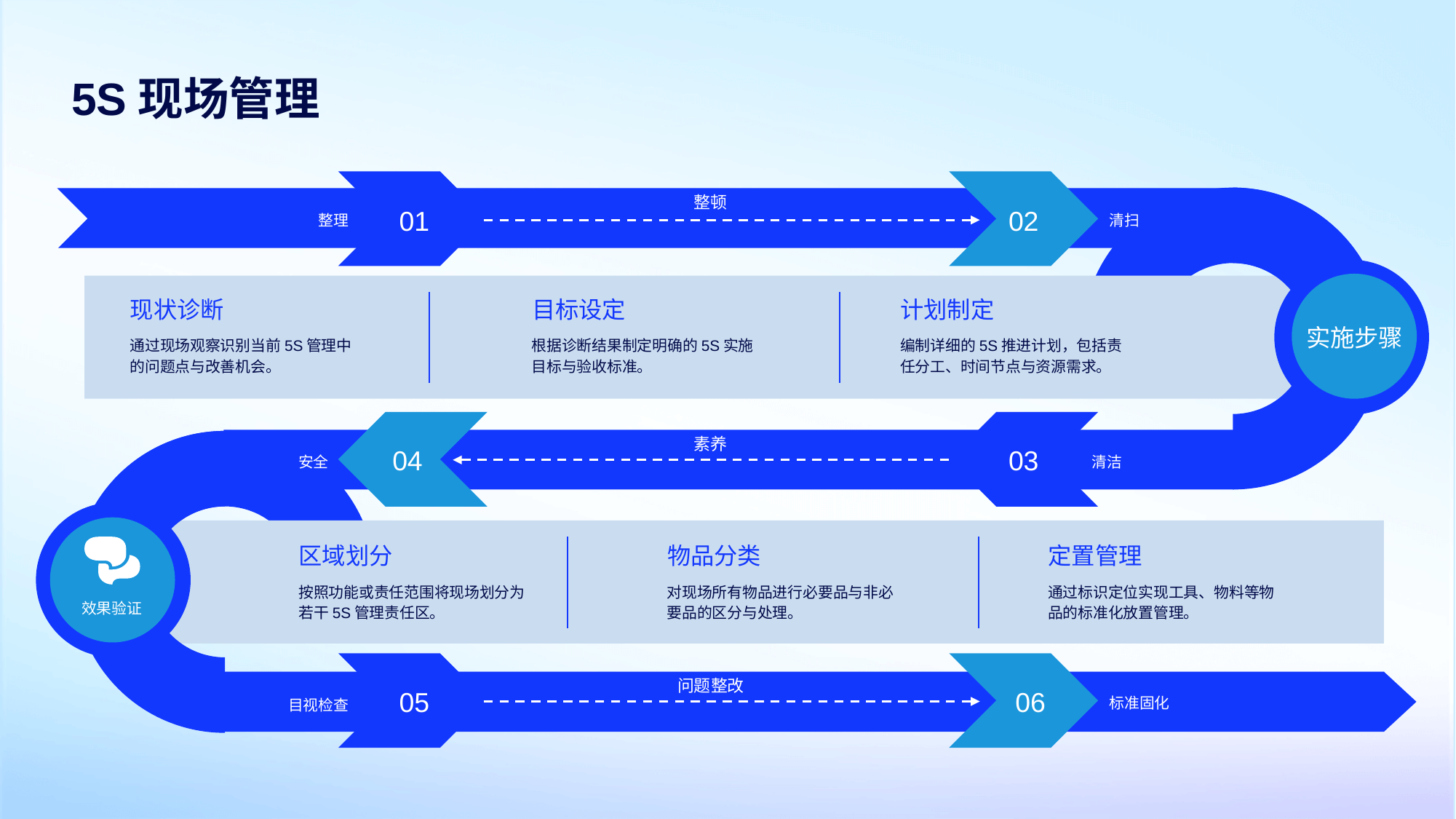

5S现场管理

整顿
01
02
整理
清扫

现状诊断
目标设定
计划制定
实施步骤
通过现场观察识别当前5S管理中的问题点与改善机会。
根据诊断结果制定明确的5S实施目标与验收标准。
编制详细的5S推进计划，包括责任分工、时间节点与资源需求。

素养
04
03
安全
清洁

区域划分
物品分类
定置管理
按照功能或责任范围将现场划分为若干5S管理责任区。
对现场所有物品进行必要品与非必要品的区分与处理。
通过标识定位实现工具、物料等物品的标准化放置管理。
效果验证

问题整改
05
06

标准固化
目视检查